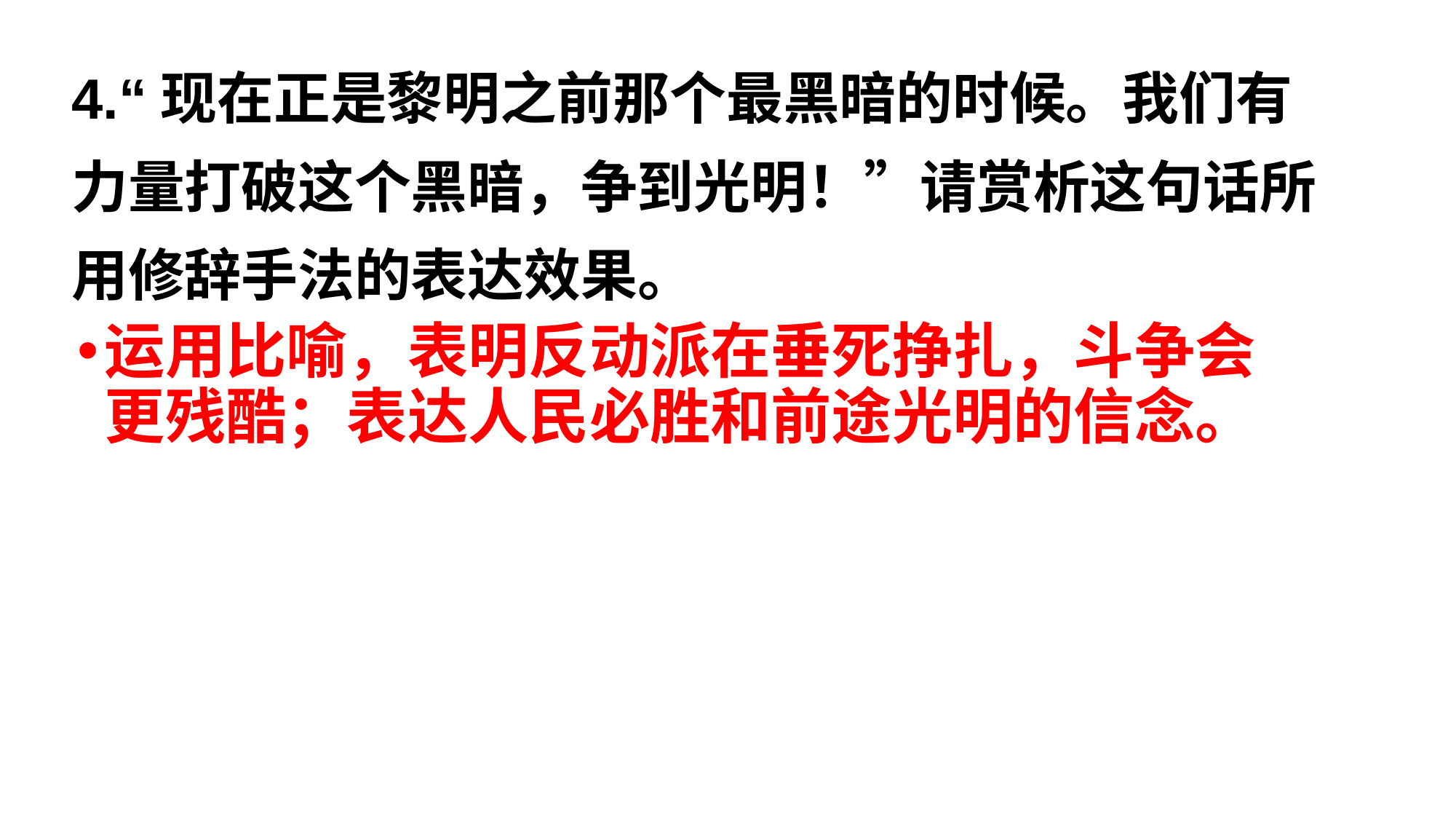

4.“现在正是黎明之前那个最黑暗的时候。我们有力量打破这个黑暗，争到光明！”请赏析这句话所用修辞手法的表达效果。
运用比喻，表明反动派在垂死挣扎，斗争会更残酷；表达人民必胜和前途光明的信念。